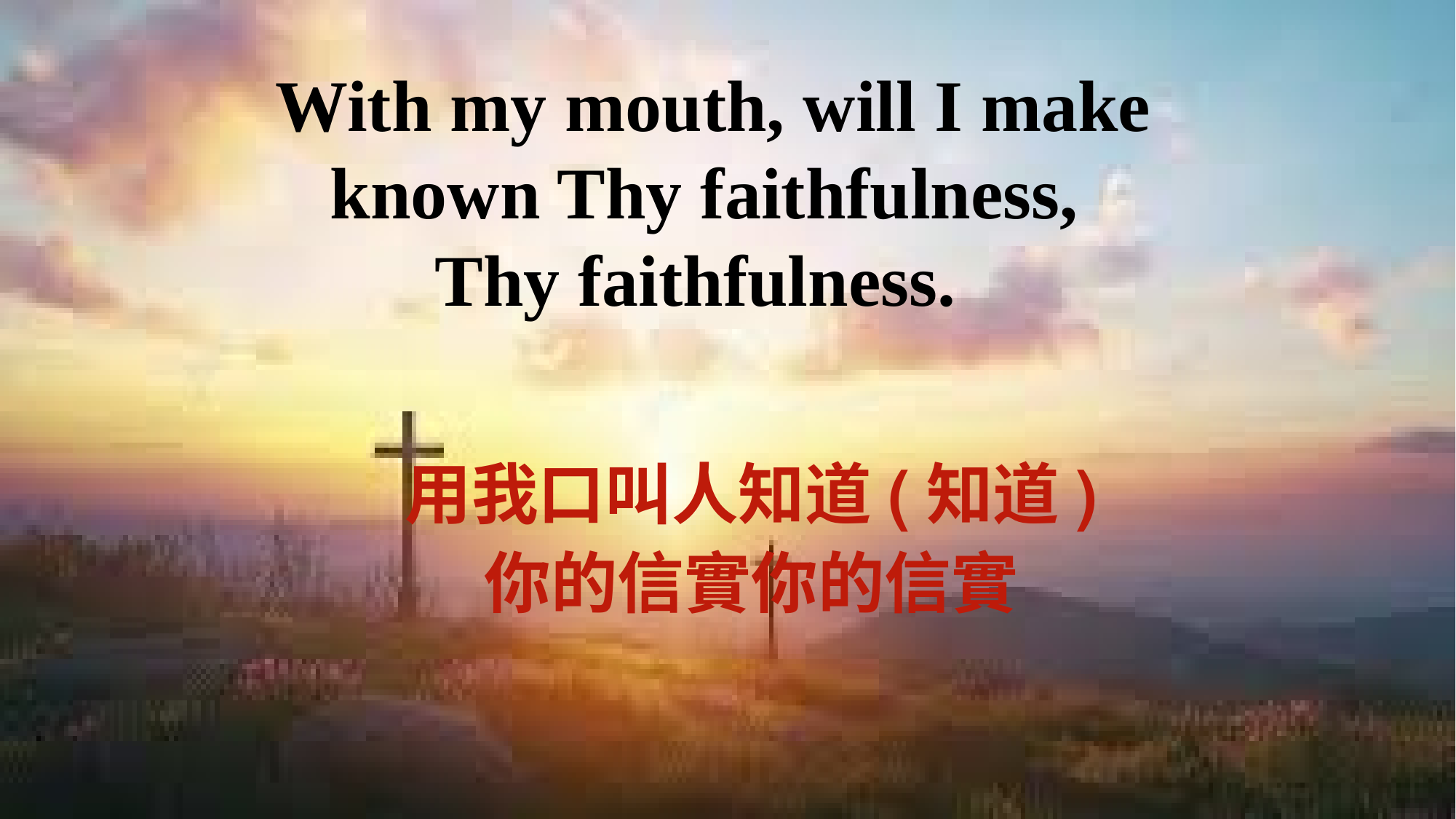

With my mouth, will I make known Thy faithfulness,
Thy faithfulness.
用我口叫人知道(知道)
你的信實你的信實
10